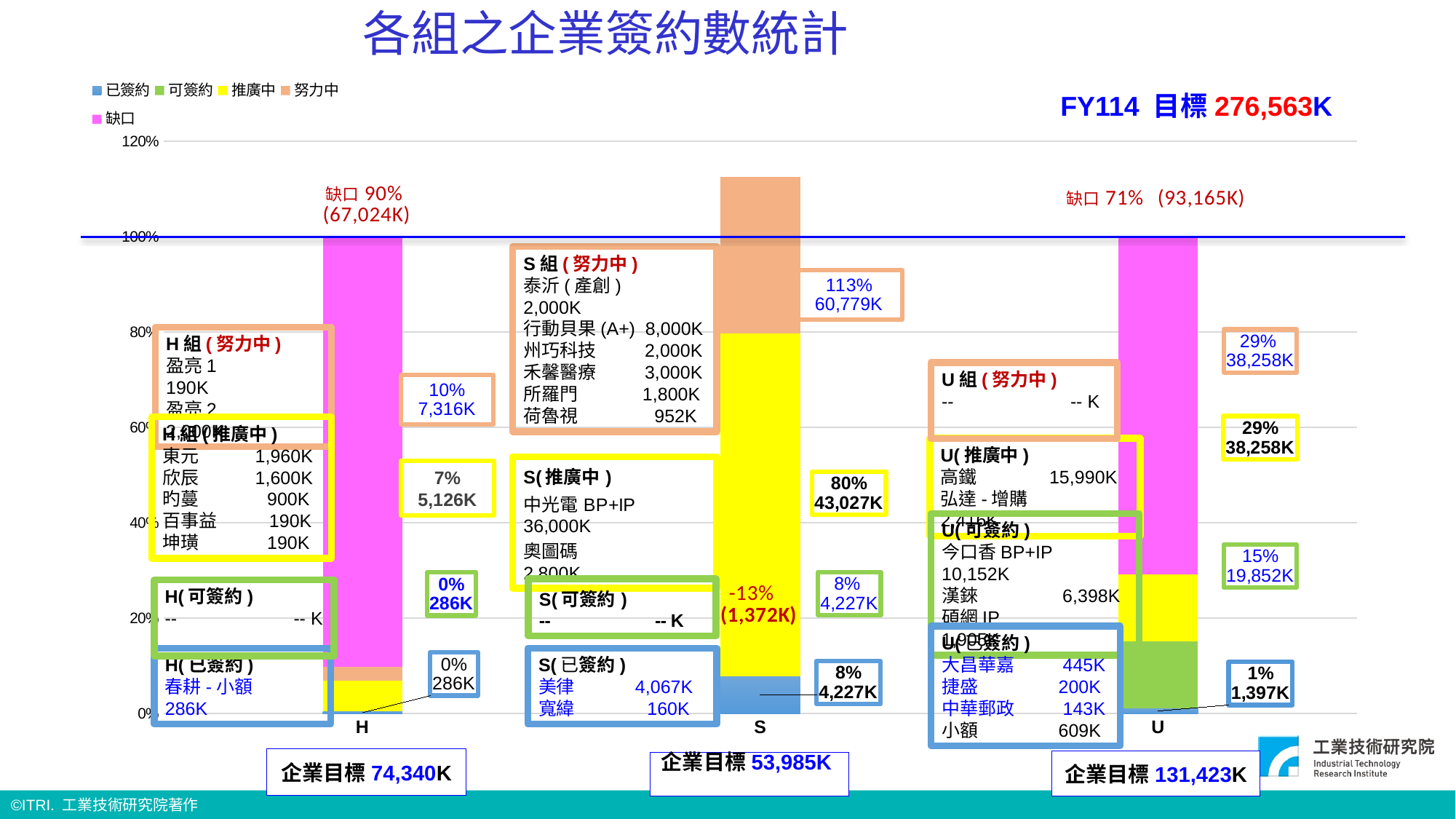

# 各組之企業簽約數統計

### Chart

| Category | 已簽約 | 可簽約 | 推廣中 | 努力中 | 缺口 |
|---|---|---|---|---|---|
| H | 0.003847188592951305 | 0.0 | 0.065106268496099 | 0.029459241323648102 | 0.9015873015873016 |
| S | 0.07829952764656849 | 0.0 | 0.7187181624525331 | 0.32883208298601463 | -0.12584977308511613 |
| U | 0.01062979843710766 | 0.14042443103566346 | 0.1400515891434528 | 0.0 | 0.708894181383776 |
FY114 目標276,563K
S組(努力中)
泰沂(產創)        2,000K
行動貝果(A+)  8,000K
州巧科技           2,000K
禾馨醫療           3,000K
所羅門               1,800K
荷魯視                  952K
H組(努力中)
盈亮1              190K
盈亮2          2,000K
U組(努力中)
--                       -- K
H組(推廣中)
東元             1,960K
欣辰             1,600K
旳蔓                900K
百事益            190K
坤璜                190K
U(推廣中)
高鐵                 15,990K
弘達-增購          2,416K
7%
5,126K
U(可簽約)
今口香BP+IP  10,152K
漢錸                    6,398K
碩網IP                1,905K
H(可簽約)
--                       -- K
U(已簽約)
大昌華嘉           445K
捷盛                   200K
中華郵政           143K
小額                   609K
H(已簽約)
春耕-小額      286K
S(已簽約)
美律              4,067K
寬緯                 160K
企業目標74,340K
企業目標131,423K
企業目標53,985K